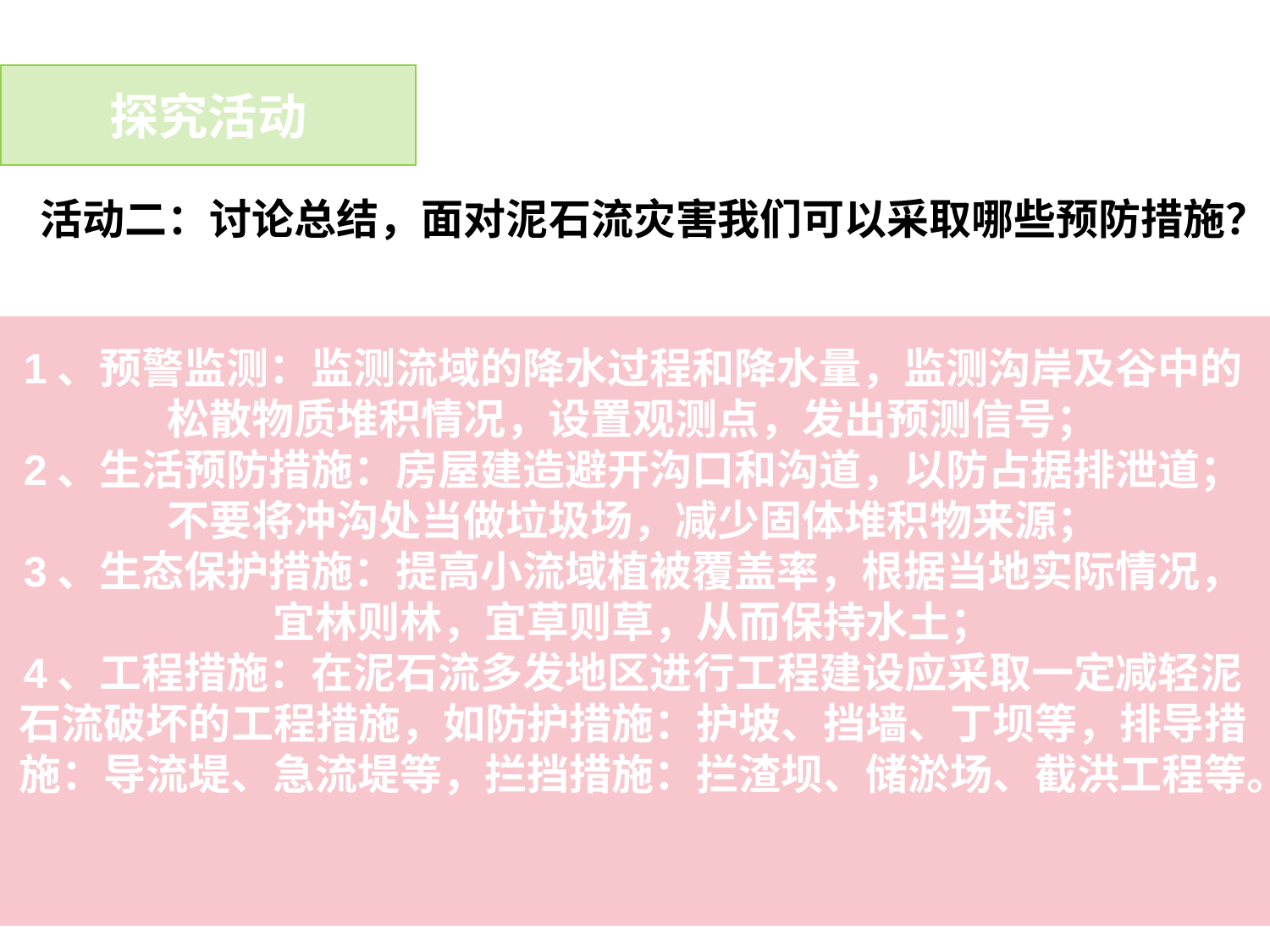

探究活动
活动二：讨论总结，面对泥石流灾害我们可以采取哪些预防措施？
1、预警监测：监测流域的降水过程和降水量，监测沟岸及谷中的松散物质堆积情况，设置观测点，发出预测信号；
2、生活预防措施：房屋建造避开沟口和沟道，以防占据排泄道；不要将冲沟处当做垃圾场，减少固体堆积物来源；
3、生态保护措施：提高小流域植被覆盖率，根据当地实际情况，宜林则林，宜草则草，从而保持水土；
4、工程措施：在泥石流多发地区进行工程建设应采取一定减轻泥石流破坏的工程措施，如防护措施：护坡、挡墙、丁坝等，排导措施：导流堤、急流堤等，拦挡措施：拦渣坝、储淤场、截洪工程等。